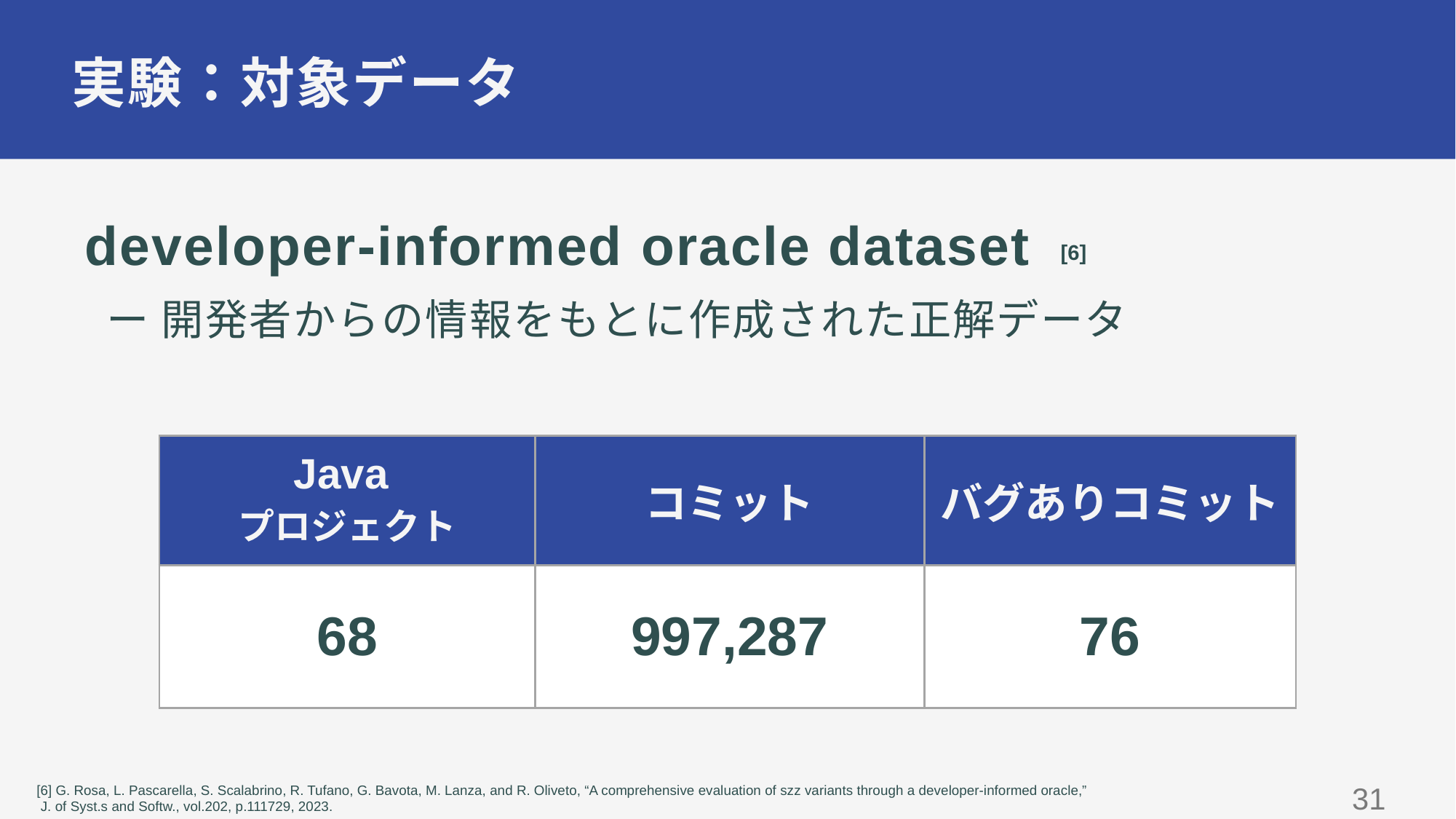

# 実験：対象データ
developer-informed oracle dataset
 ー 開発者からの情報をもとに作成された正解データ
[6]
| Java プロジェクト | コミット | バグありコミット |
| --- | --- | --- |
| 68 | 997,287 | 76 |
[6] G. Rosa, L. Pascarella, S. Scalabrino, R. Tufano, G. Bavota, M. Lanza, and R. Oliveto, “A comprehensive evaluation of szz variants through a developer-informed oracle,”
 J. of Syst.s and Softw., vol.202, p.111729, 2023.
31